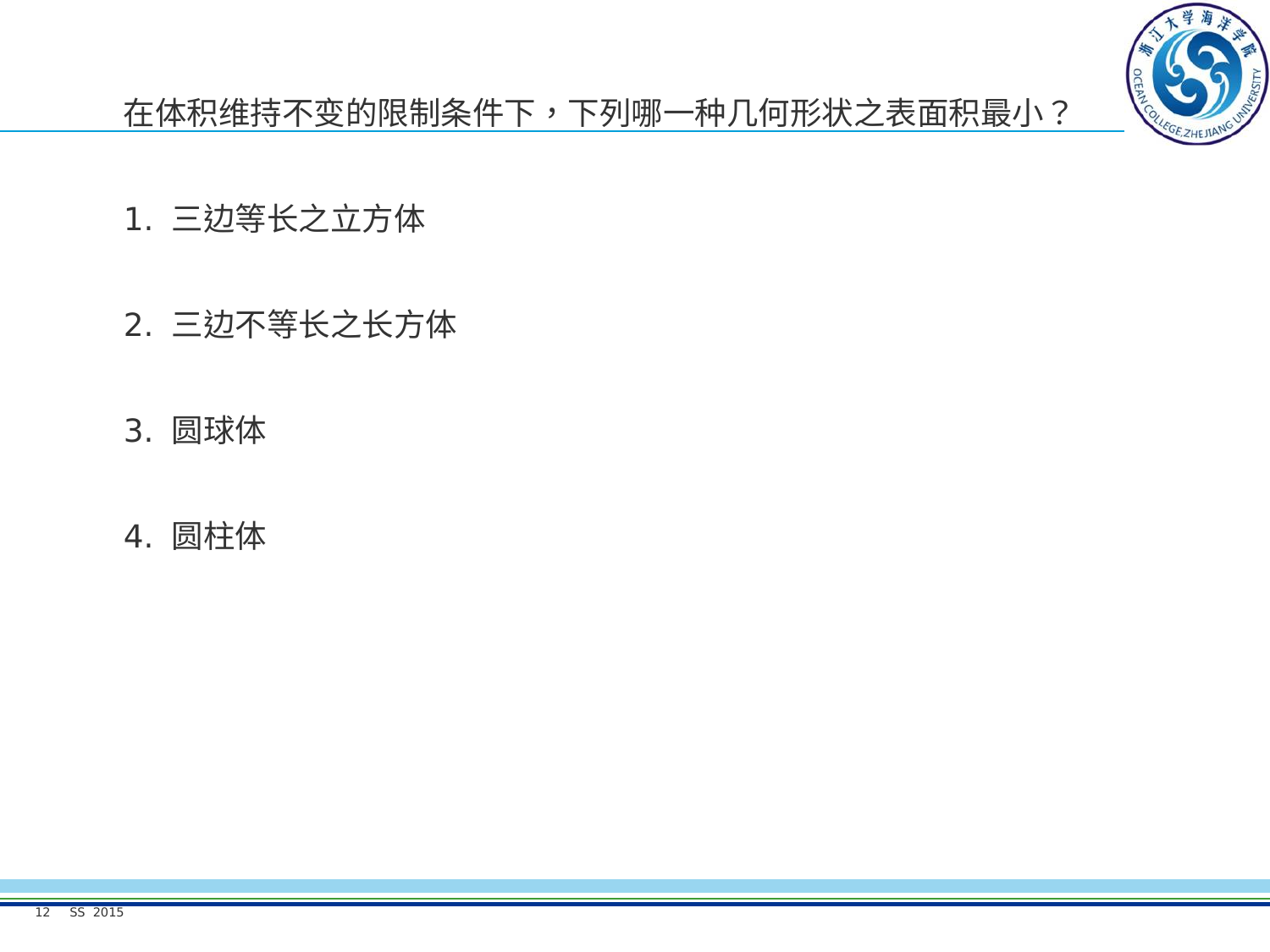

在体积维持不变的限制条件下，下列哪一种几何形状之表面积最小？
1. 三边等长之立方体
2. 三边不等长之长方体
3. 圆球体
4. 圆柱体
12